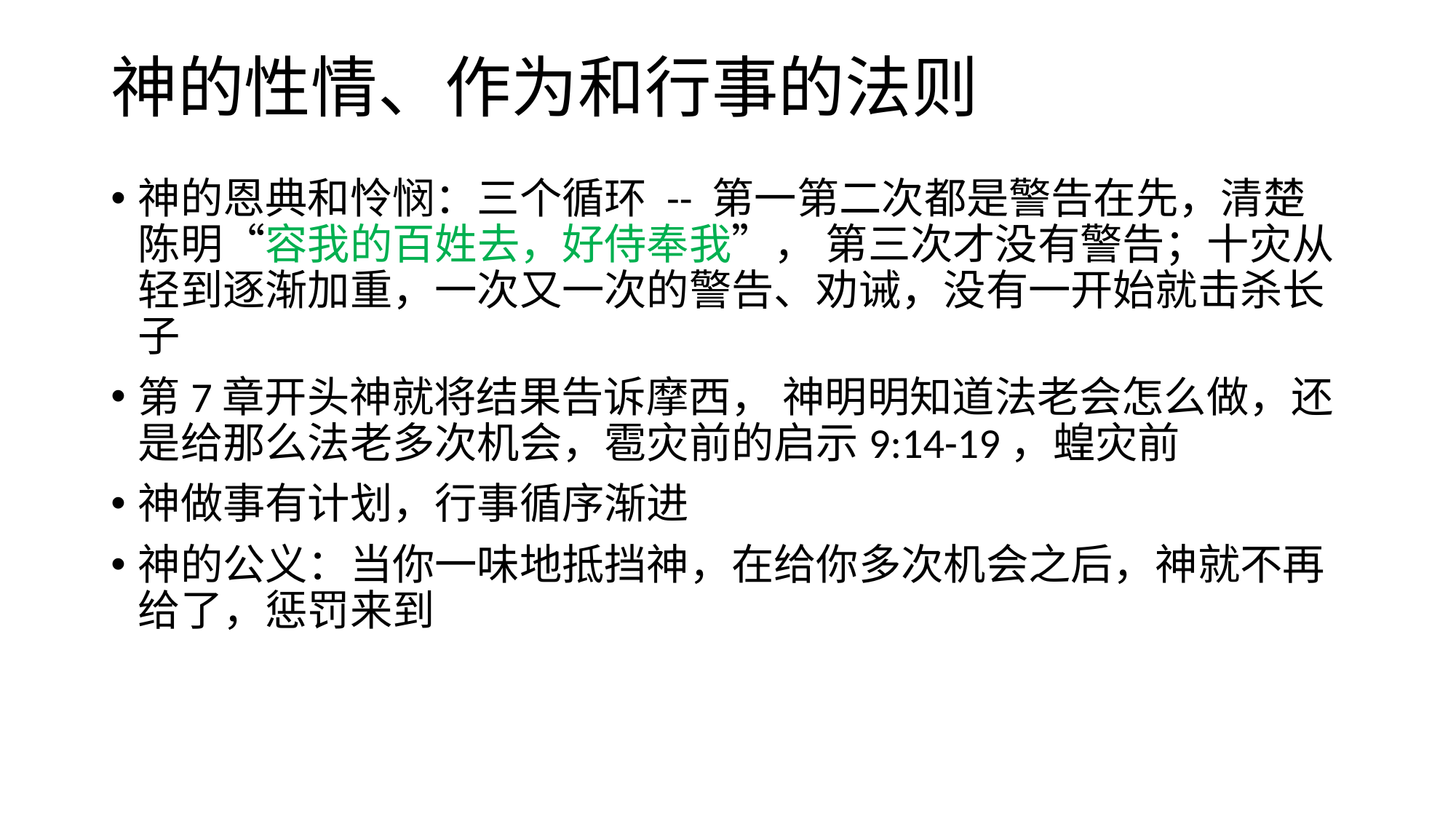

# 神的性情、作为和行事的法则
神的恩典和怜悯：三个循环 -- 第一第二次都是警告在先，清楚陈明“容我的百姓去，好侍奉我”， 第三次才没有警告；十灾从轻到逐渐加重，一次又一次的警告、劝诫，没有一开始就击杀长子
第7章开头神就将结果告诉摩西， 神明明知道法老会怎么做，还是给那么法老多次机会，雹灾前的启示9:14-19，蝗灾前
神做事有计划，行事循序渐进
神的公义：当你一味地抵挡神，在给你多次机会之后，神就不再给了，惩罚来到